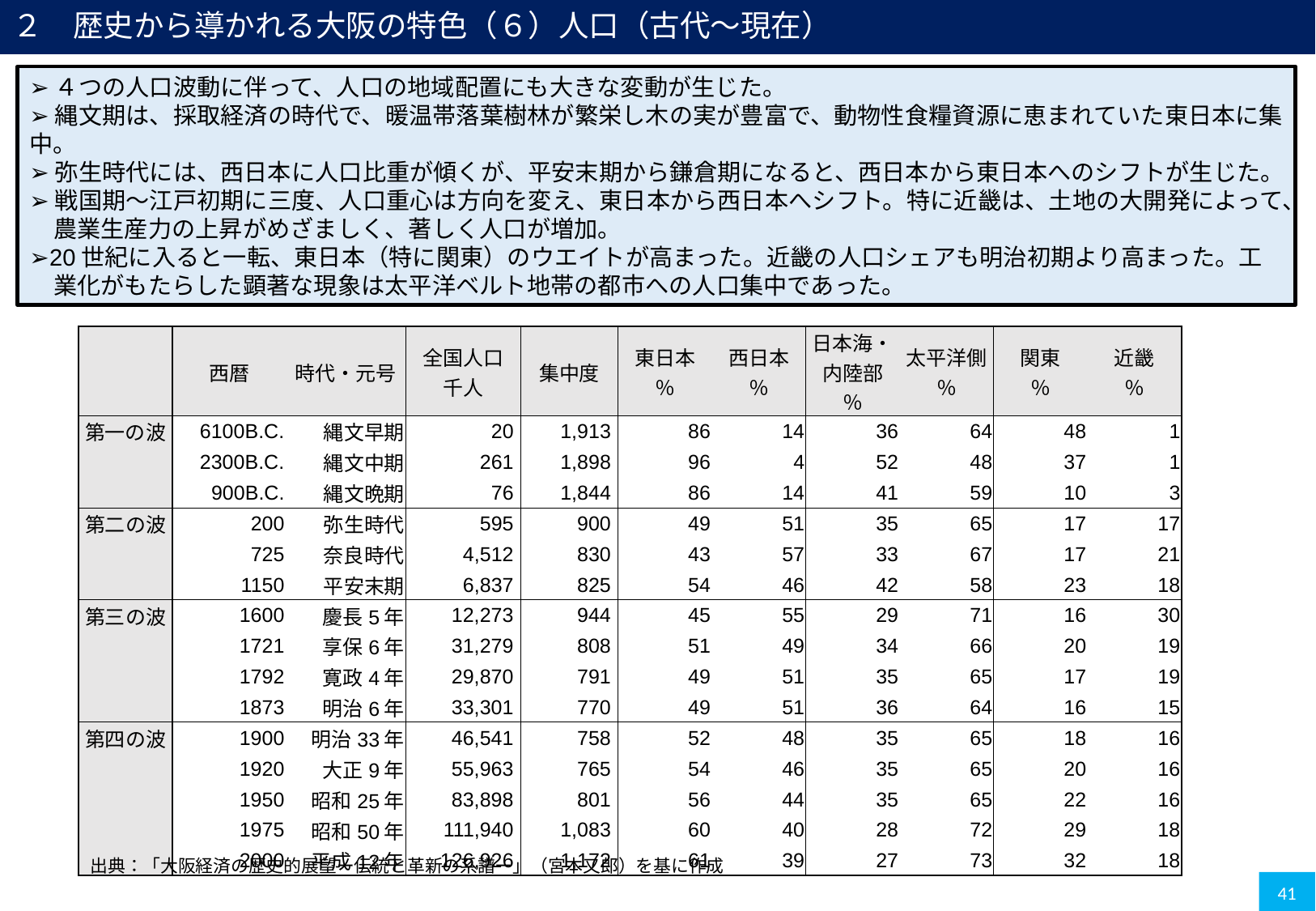

２　歴史から導かれる大阪の特色（６）人口（古代〜現在）
➢４つの人口波動に伴って、人口の地域配置にも大きな変動が生じた。
➢縄文期は、採取経済の時代で、暖温帯落葉樹林が繁栄し木の実が豊富で、動物性食糧資源に恵まれていた東日本に集中。
➢弥生時代には、西日本に人口比重が傾くが、平安末期から鎌倉期になると、西日本から東日本へのシフトが生じた。
➢戦国期〜江戸初期に三度、人口重心は方向を変え、東日本から西日本へシフト。特に近畿は、土地の大開発によって、農業生産力の上昇がめざましく、著しく人口が増加。
➢20世紀に入ると一転、東日本（特に関東）のウエイトが高まった。近畿の人口シェアも明治初期より高まった。工業化がもたらした顕著な現象は太平洋ベルト地帯の都市への人口集中であった。
|  | 西暦 | 時代・元号 | 全国人口 千人 | 集中度 | 東日本 ％ | 西日本 ％ | 日本海・ 内陸部 ％ | 太平洋側 ％ | 関東 ％ | 近畿 ％ |
| --- | --- | --- | --- | --- | --- | --- | --- | --- | --- | --- |
| 第一の波 | 6100B.C. | 縄文早期 | 20 | 1,913 | 86 | 14 | 36 | 64 | 48 | 1 |
|  | 2300B.C. | 縄文中期 | 261 | 1,898 | 96 | 4 | 52 | 48 | 37 | 1 |
|  | 900B.C. | 縄文晩期 | 76 | 1,844 | 86 | 14 | 41 | 59 | 10 | 3 |
| 第二の波 | 200 | 弥生時代 | 595 | 900 | 49 | 51 | 35 | 65 | 17 | 17 |
|  | 725 | 奈良時代 | 4,512 | 830 | 43 | 57 | 33 | 67 | 17 | 21 |
|  | 1150 | 平安末期 | 6,837 | 825 | 54 | 46 | 42 | 58 | 23 | 18 |
| 第三の波 | 1600 | 慶長5年 | 12,273 | 944 | 45 | 55 | 29 | 71 | 16 | 30 |
|  | 1721 | 享保6年 | 31,279 | 808 | 51 | 49 | 34 | 66 | 20 | 19 |
|  | 1792 | 寛政4年 | 29,870 | 791 | 49 | 51 | 35 | 65 | 17 | 19 |
|  | 1873 | 明治6年 | 33,301 | 770 | 49 | 51 | 36 | 64 | 16 | 15 |
| 第四の波 | 1900 | 明治33年 | 46,541 | 758 | 52 | 48 | 35 | 65 | 18 | 16 |
|  | 1920 | 大正9年 | 55,963 | 765 | 54 | 46 | 35 | 65 | 20 | 16 |
|  | 1950 | 昭和25年 | 83,898 | 801 | 56 | 44 | 35 | 65 | 22 | 16 |
|  | 1975 | 昭和50年 | 111,940 | 1,083 | 60 | 40 | 28 | 72 | 29 | 18 |
|  | 2000 | 平成12年 | 126,926 | 1,172 | 61 | 39 | 27 | 73 | 32 | 18 |
出典：「大阪経済の歴史的展望ー伝統と革新の系譜ー」（宮本又郎）を基に作成
41